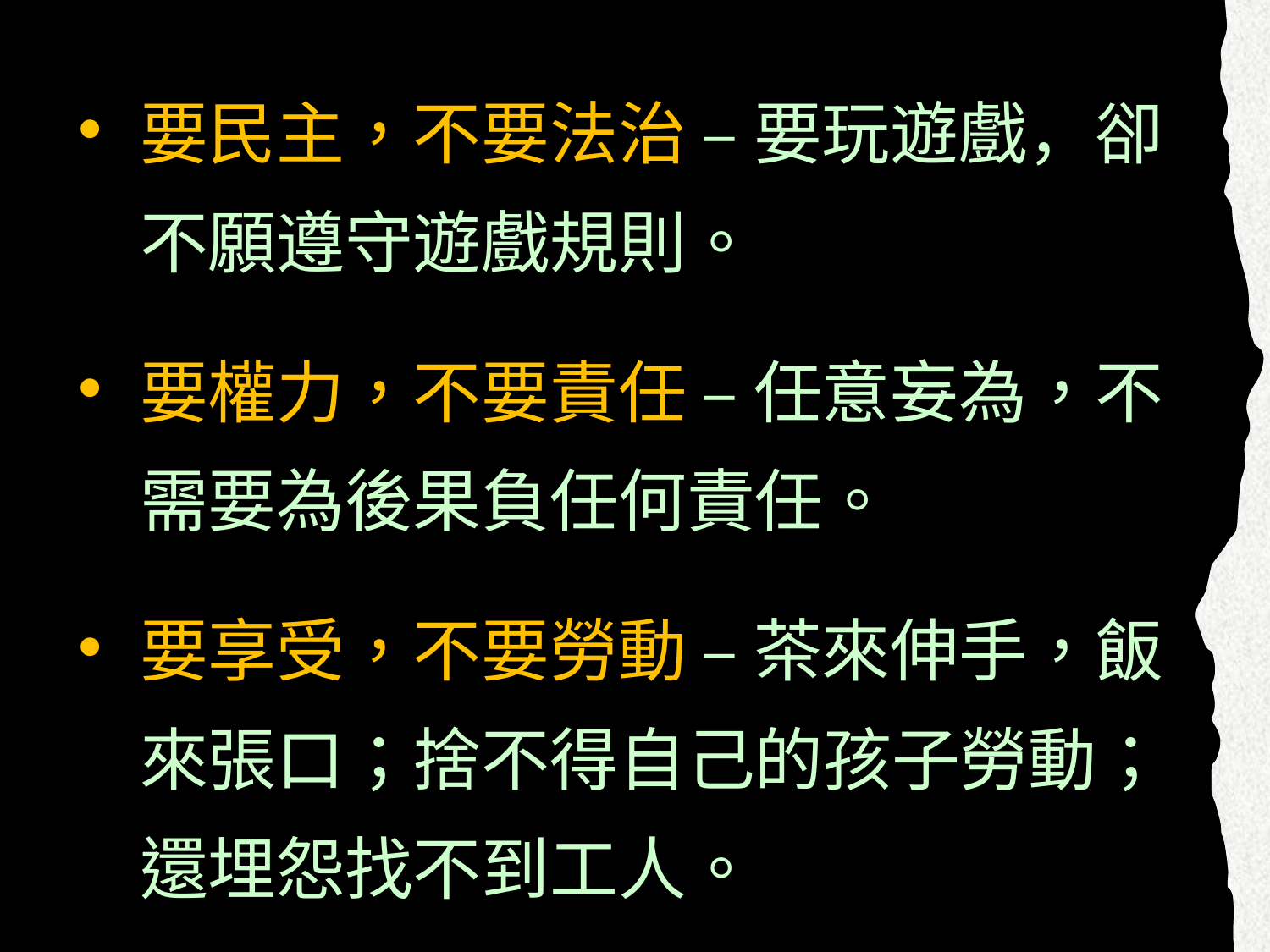

要民主，不要法治 – 要玩遊戲，卻不願遵守遊戲規則。
要權力，不要責任 – 任意妄為，不需要為後果負任何責任。
要享受，不要勞動 – 茶來伸手，飯來張口；捨不得自己的孩子勞動；還埋怨找不到工人。